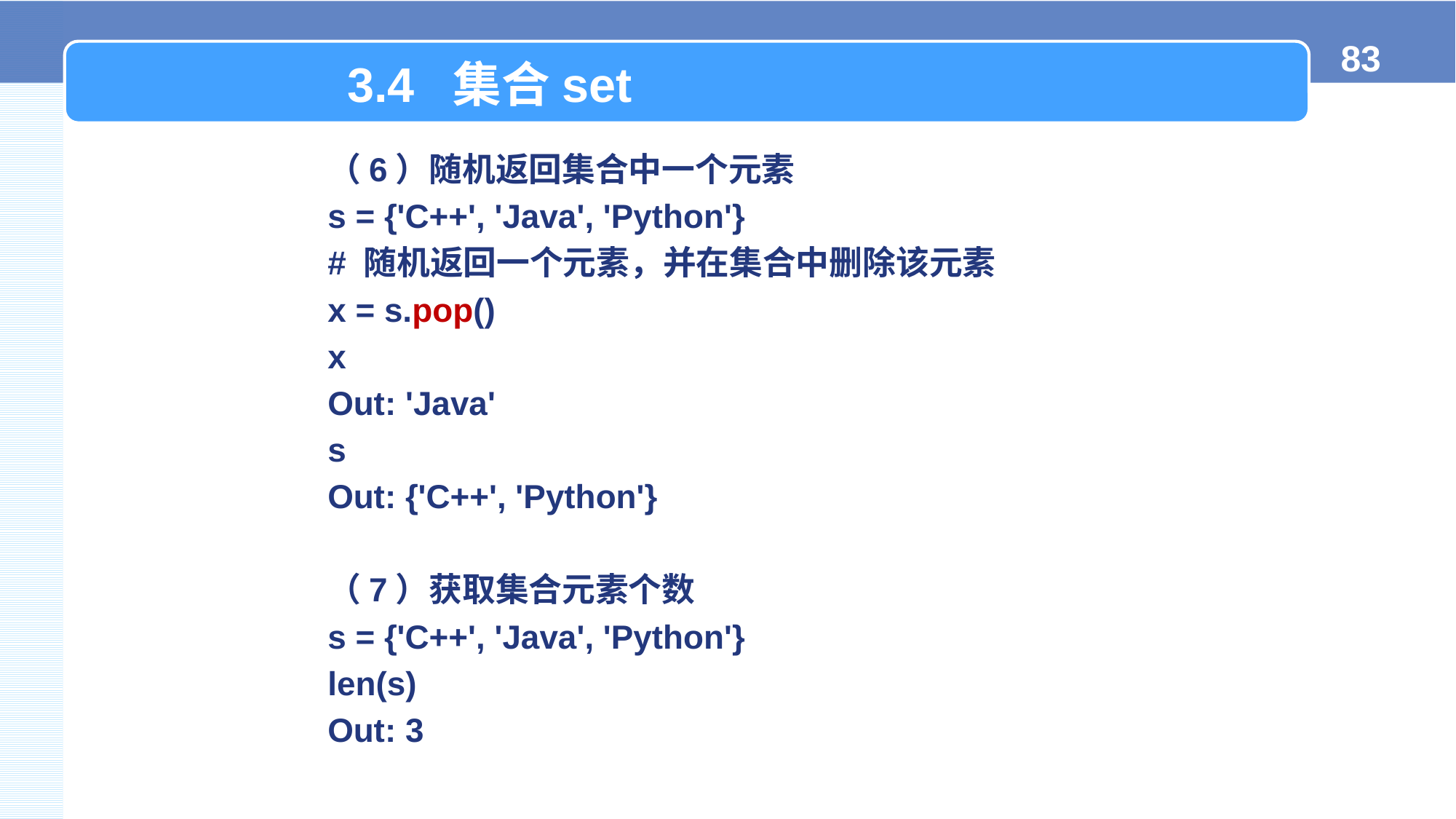

3.4  集合set
（6）随机返回集合中一个元素
s = {'C++', 'Java', 'Python'}
# 随机返回一个元素，并在集合中删除该元素
x = s.pop()
x
Out: 'Java'
s
Out: {'C++', 'Python'}

（7）获取集合元素个数
s = {'C++', 'Java', 'Python'}
len(s)
Out: 3